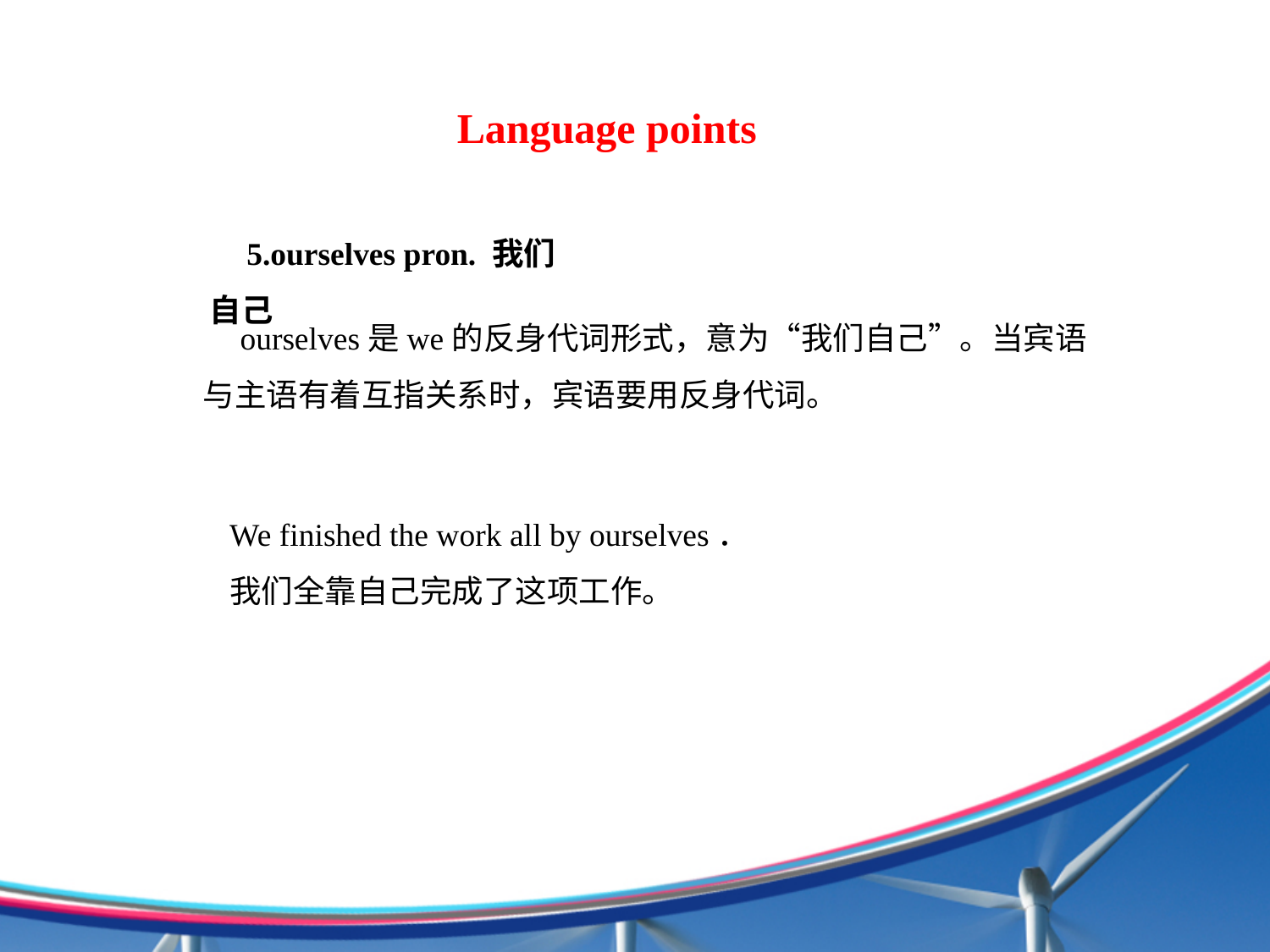

Language points
5.ourselves pron. 我们自己
ourselves是we的反身代词形式，意为“我们自己”。当宾语与主语有着互指关系时，宾语要用反身代词。
We finished the work all by ourselves．
我们全靠自己完成了这项工作。